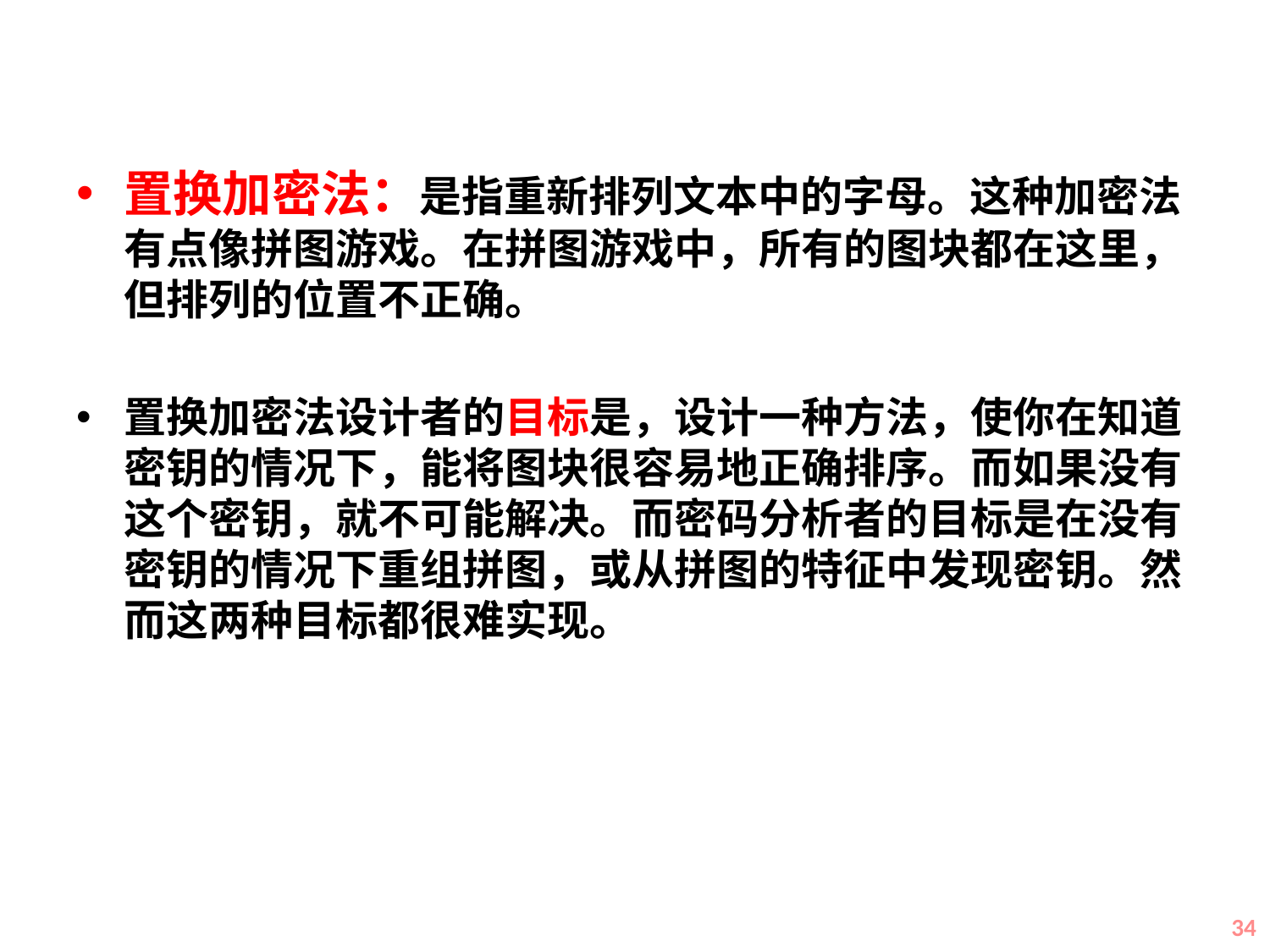

#
置换加密法：是指重新排列文本中的字母。这种加密法有点像拼图游戏。在拼图游戏中，所有的图块都在这里，但排列的位置不正确。

置换加密法设计者的目标是，设计一种方法，使你在知道密钥的情况下，能将图块很容易地正确排序。而如果没有这个密钥，就不可能解决。而密码分析者的目标是在没有密钥的情况下重组拼图，或从拼图的特征中发现密钥。然而这两种目标都很难实现。

34